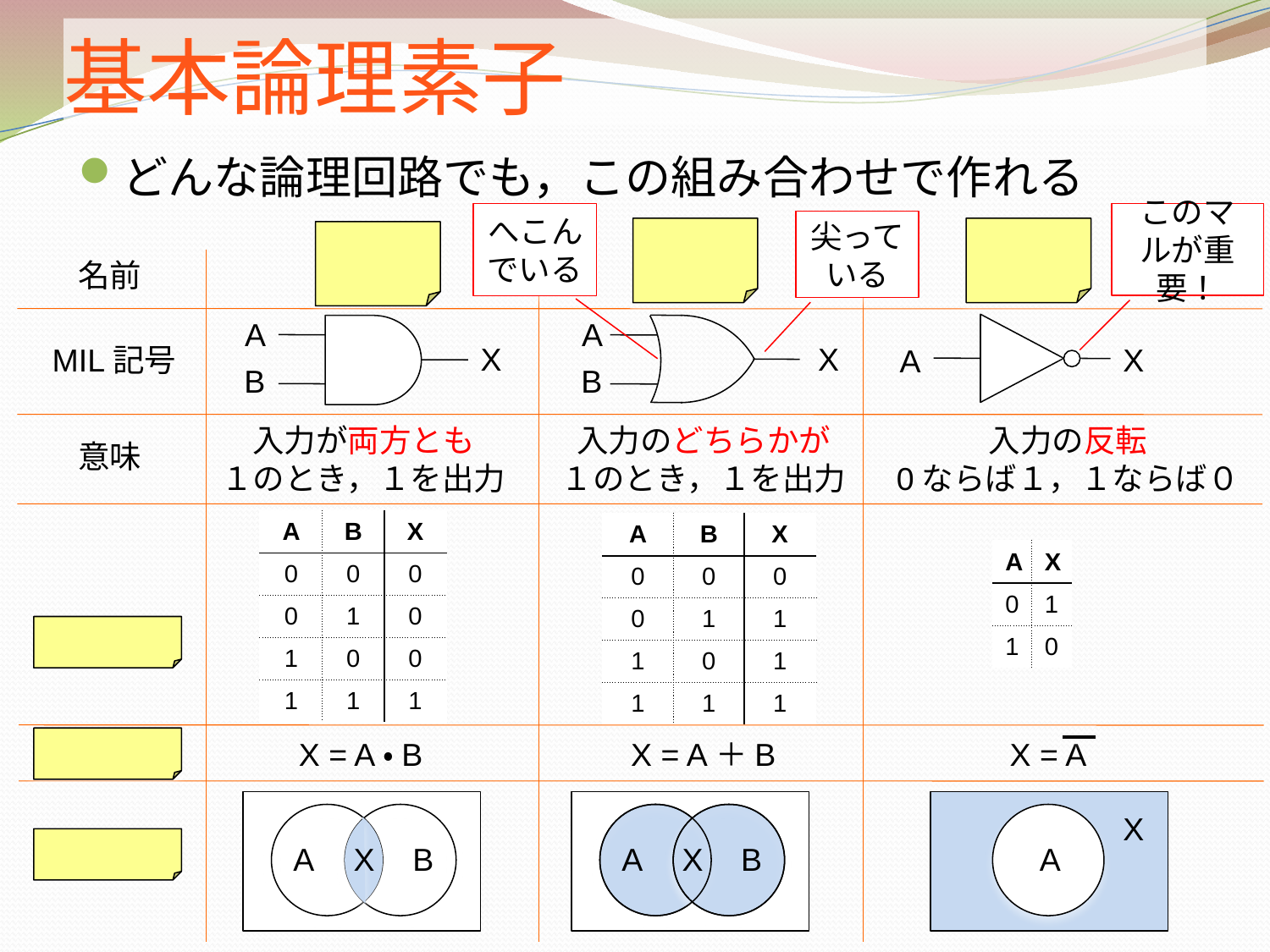

# 基本論理素子
どんな論理回路でも，この組み合わせで作れる
へこんでいる
このマルが重要！
尖っている
論理積
AND
論理和
OR
否定
NOT

名前
A
A

X
X
MIL記号
X
A

B
B
入力が両方とも
１のとき，１を出力
入力のどちらかが
１のとき，１を出力
入力の反転
0ならば１，１ならば０
意味
| A | B | X |
| --- | --- | --- |
| 0 | 0 | 0 |
| 0 | 1 | 0 |
| 1 | 0 | 0 |
| 1 | 1 | 1 |
| A | B | X |
| --- | --- | --- |
| 0 | 0 | 0 |
| 0 | 1 | 1 |
| 1 | 0 | 1 |
| 1 | 1 | 1 |
| A | X |
| --- | --- |
| 0 | 1 |
| 1 | 0 |
真理値表

論理式
X = A・B
X = A＋B
X = A

X

ベン図
A
X
B
A
X
B
A